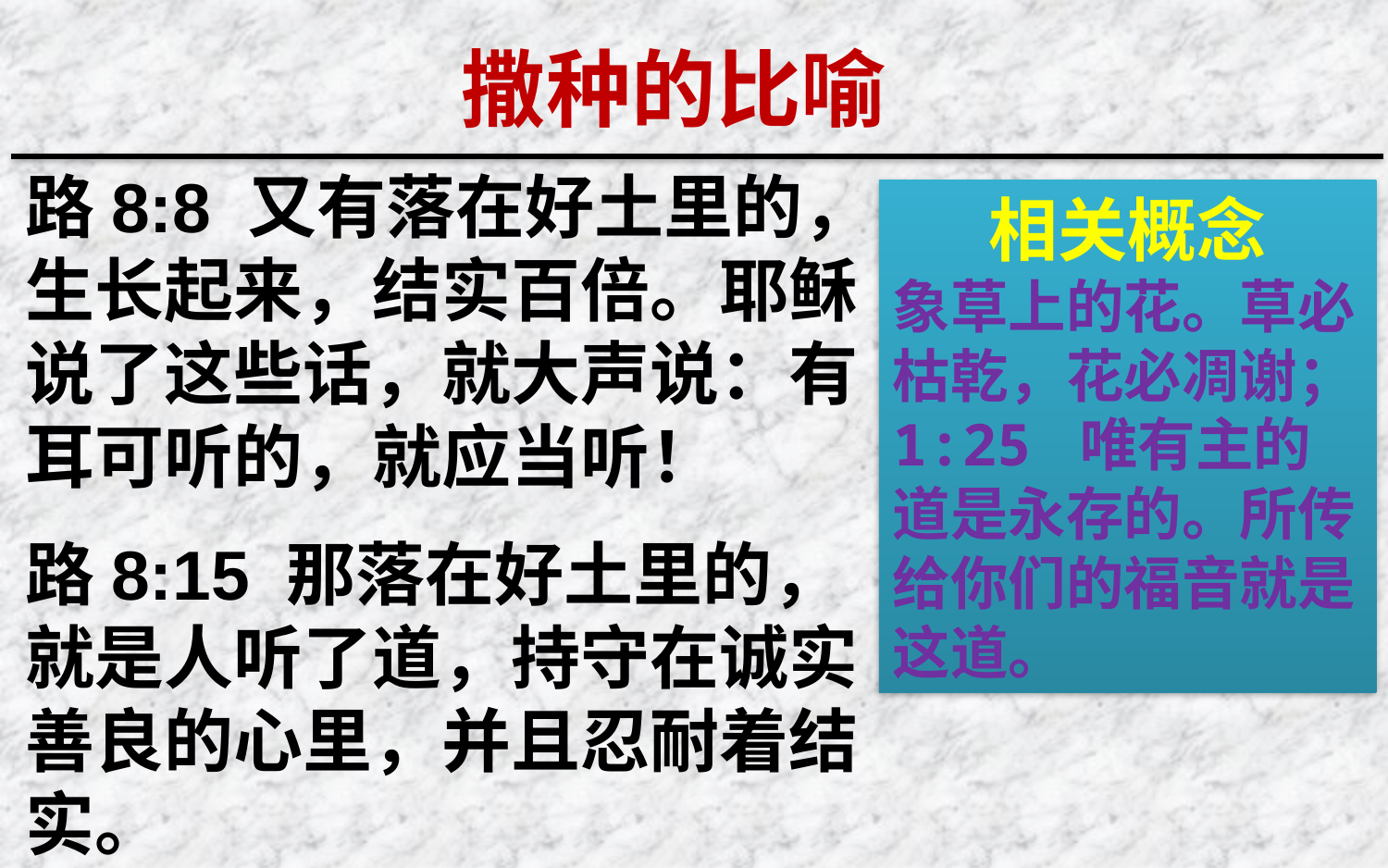

撒种的比喻
路8:8 又有落在好土里的，生长起来，结实百倍。耶稣说了这些话，就大声说：有耳可听的，就应当听！
路8:15 那落在好土里的，就是人听了道，持守在诚实善良的心里，并且忍耐着结实。
相关概念
象草上的花。草必枯乾，花必凋谢；1:25 唯有主的道是永存的。所传给你们的福音就是这道。